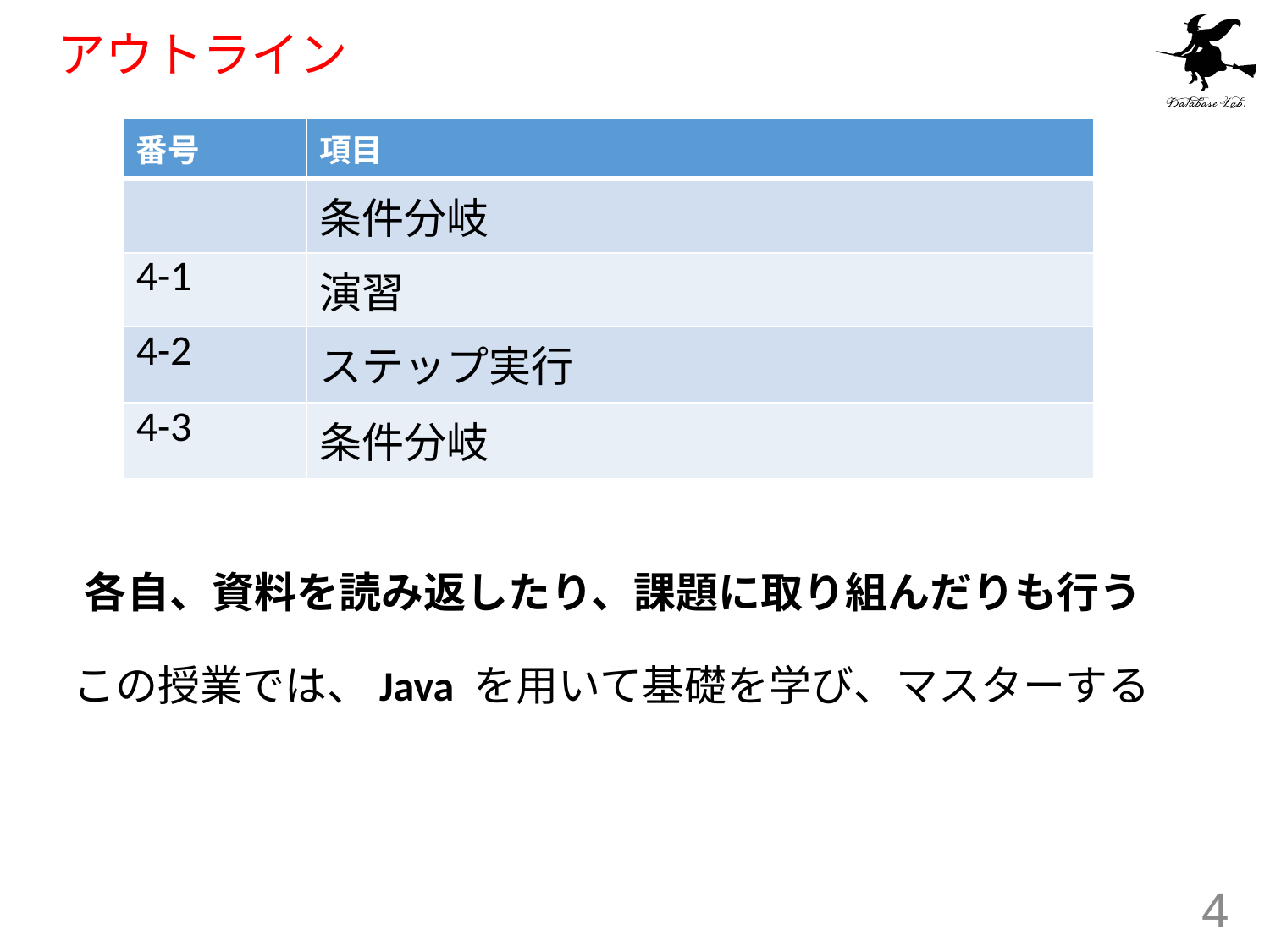

# アウトライン
| 番号 | 項目 |
| --- | --- |
|  | 条件分岐 |
| 4-1 | 演習 |
| 4-2 | ステップ実行 |
| 4-3 | 条件分岐 |
各自、資料を読み返したり、課題に取り組んだりも行う
この授業では、Java を用いて基礎を学び、マスターする
4